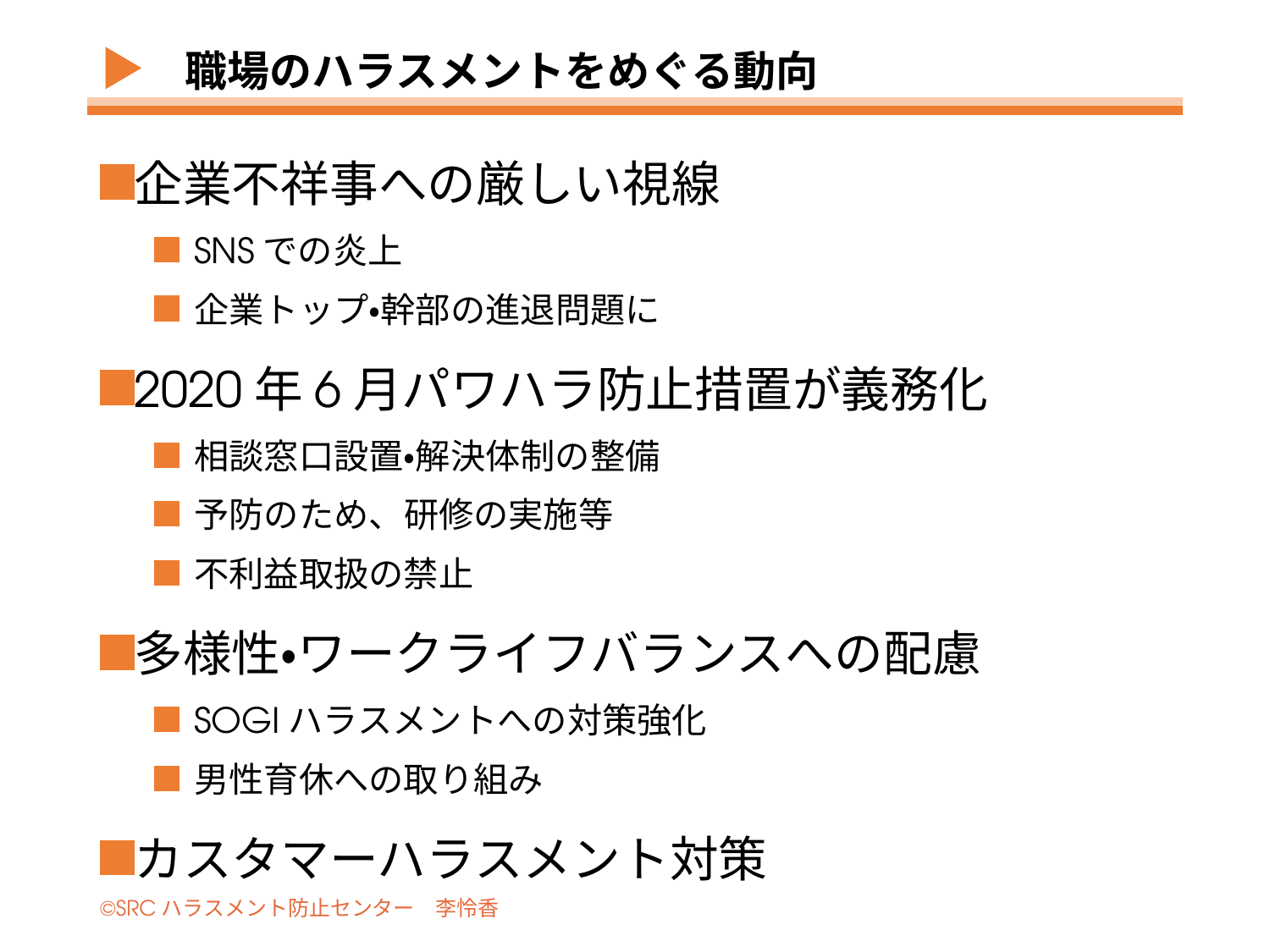

# 職場のハラスメントをめぐる動向
企業不祥事への厳しい視線
SNSでの炎上
企業トップ・幹部の進退問題に
2020年6月パワハラ防止措置が義務化
相談窓口設置・解決体制の整備
予防のため、研修の実施等
不利益取扱の禁止
多様性・ワークライフバランスへの配慮
SOGIハラスメントへの対策強化
男性育休への取り組み
カスタマーハラスメント対策
©SRCハラスメント防止センター　李怜香